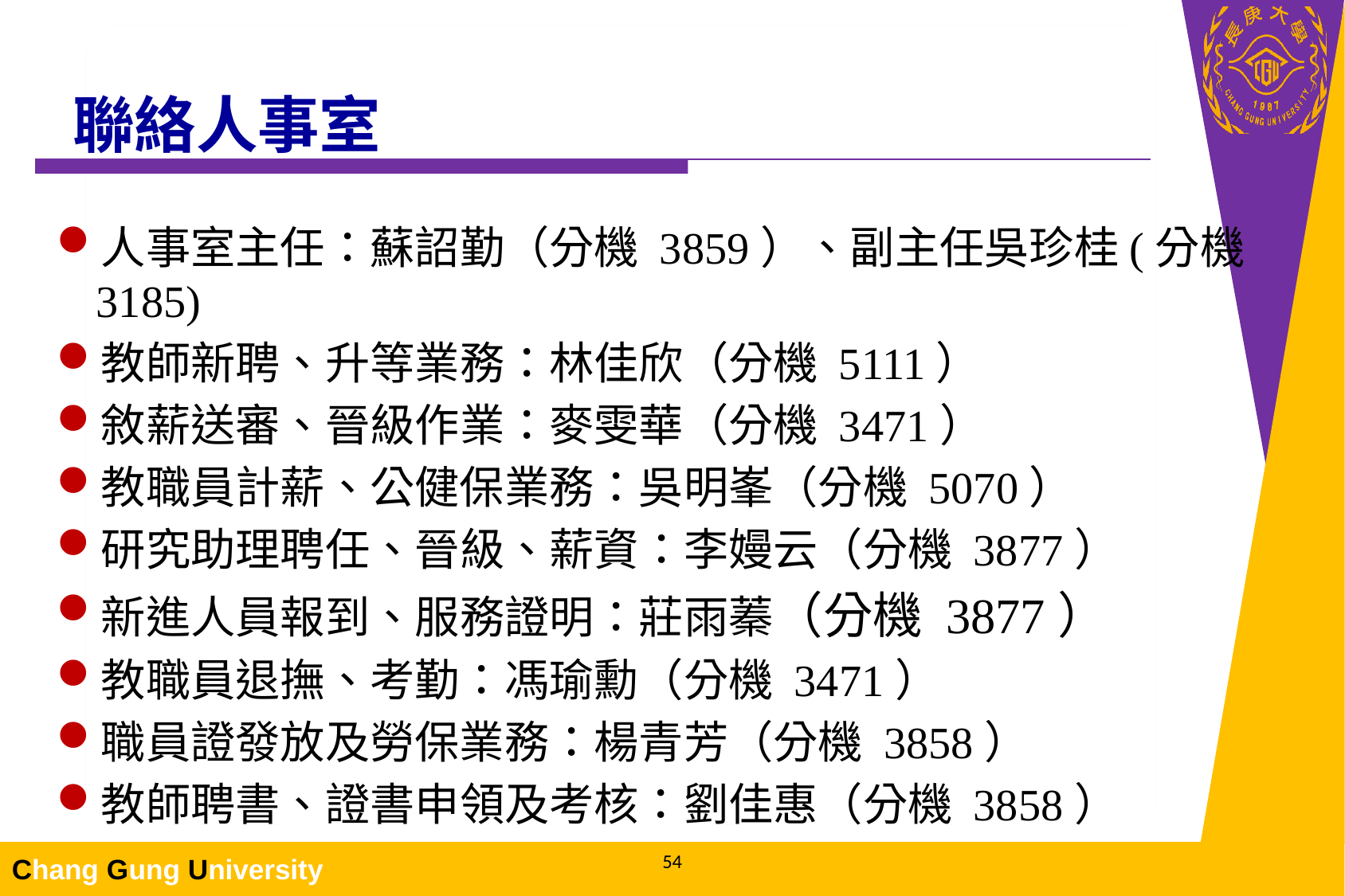

# 聯絡人事室
人事室主任：蘇詔勤（分機 3859）、副主任吳珍桂(分機3185)
教師新聘、升等業務：林佳欣（分機 5111）
敘薪送審、晉級作業：麥雯華（分機 3471）
教職員計薪、公健保業務：吳明峯（分機 5070）
研究助理聘任、晉級、薪資：李嫚云（分機 3877）
新進人員報到、服務證明：莊雨蓁（分機 3877）
教職員退撫、考勤：馮瑜勳（分機 3471）
職員證發放及勞保業務：楊青芳（分機 3858）
教師聘書、證書申領及考核：劉佳惠（分機 3858）
54